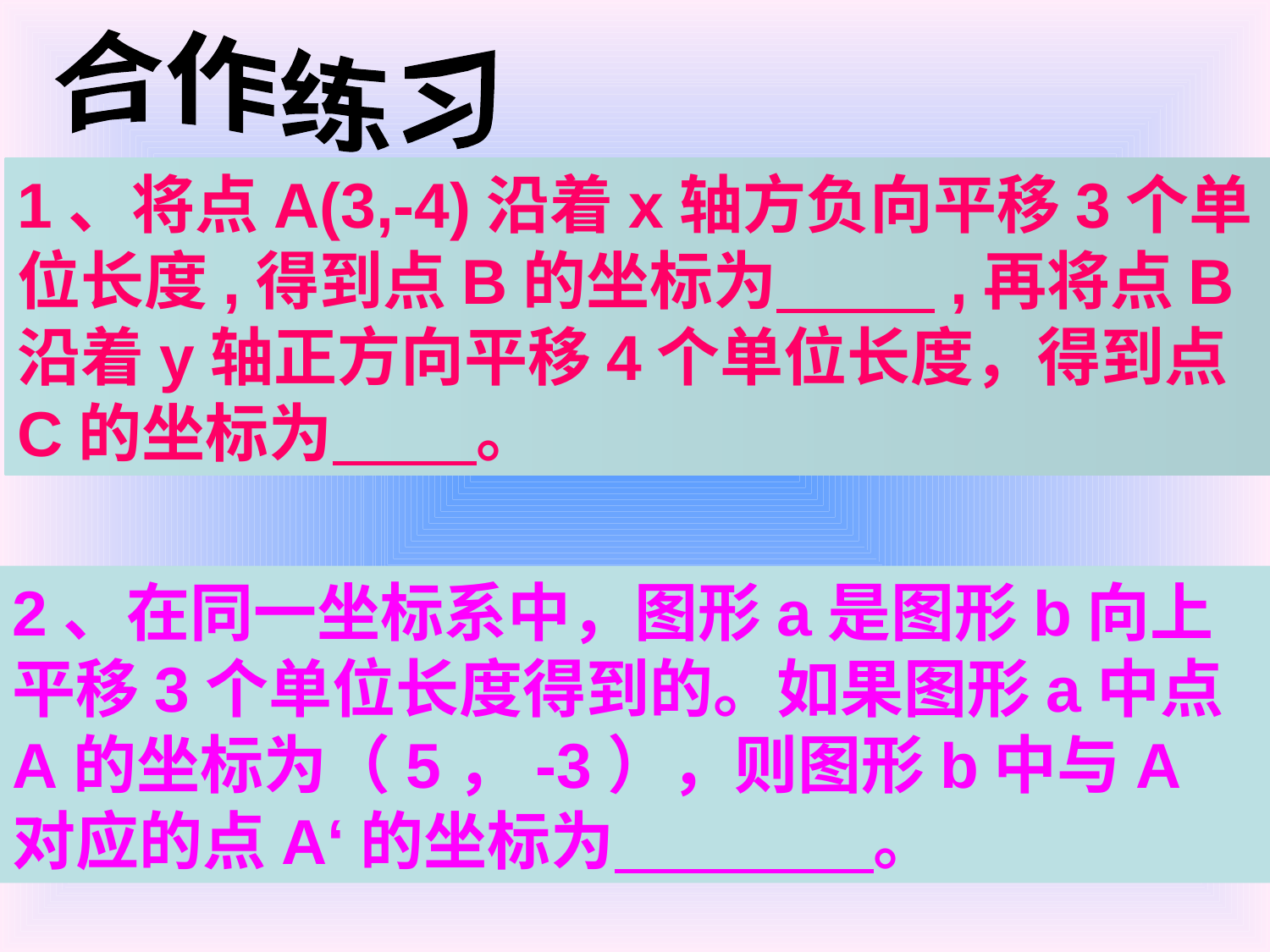

合作练习
1、将点A(3,-4)沿着x轴方负向平移3个单位长度,得到点B的坐标为           ,再将点B沿着y轴正方向平移4个单位长度，得到点C的坐标为          。
2、在同一坐标系中，图形a是图形b向上平移3个单位长度得到的。如果图形a中点A的坐标为（5，-3），则图形b中与A对应的点A‘的坐标为                  。